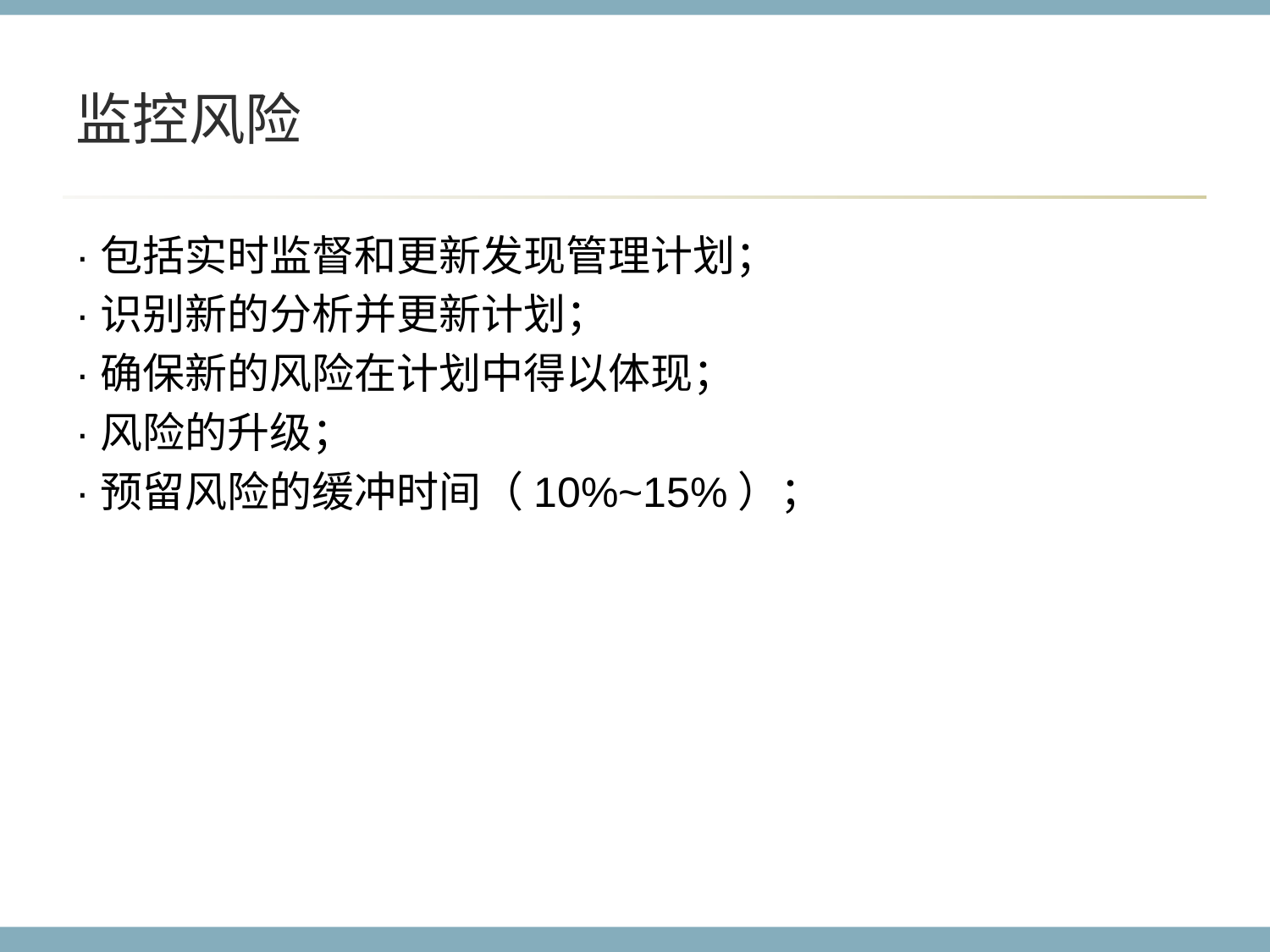

# 监控风险
·包括实时监督和更新发现管理计划；
·识别新的分析并更新计划；
·确保新的风险在计划中得以体现；
·风险的升级；
·预留风险的缓冲时间（10%~15%）；